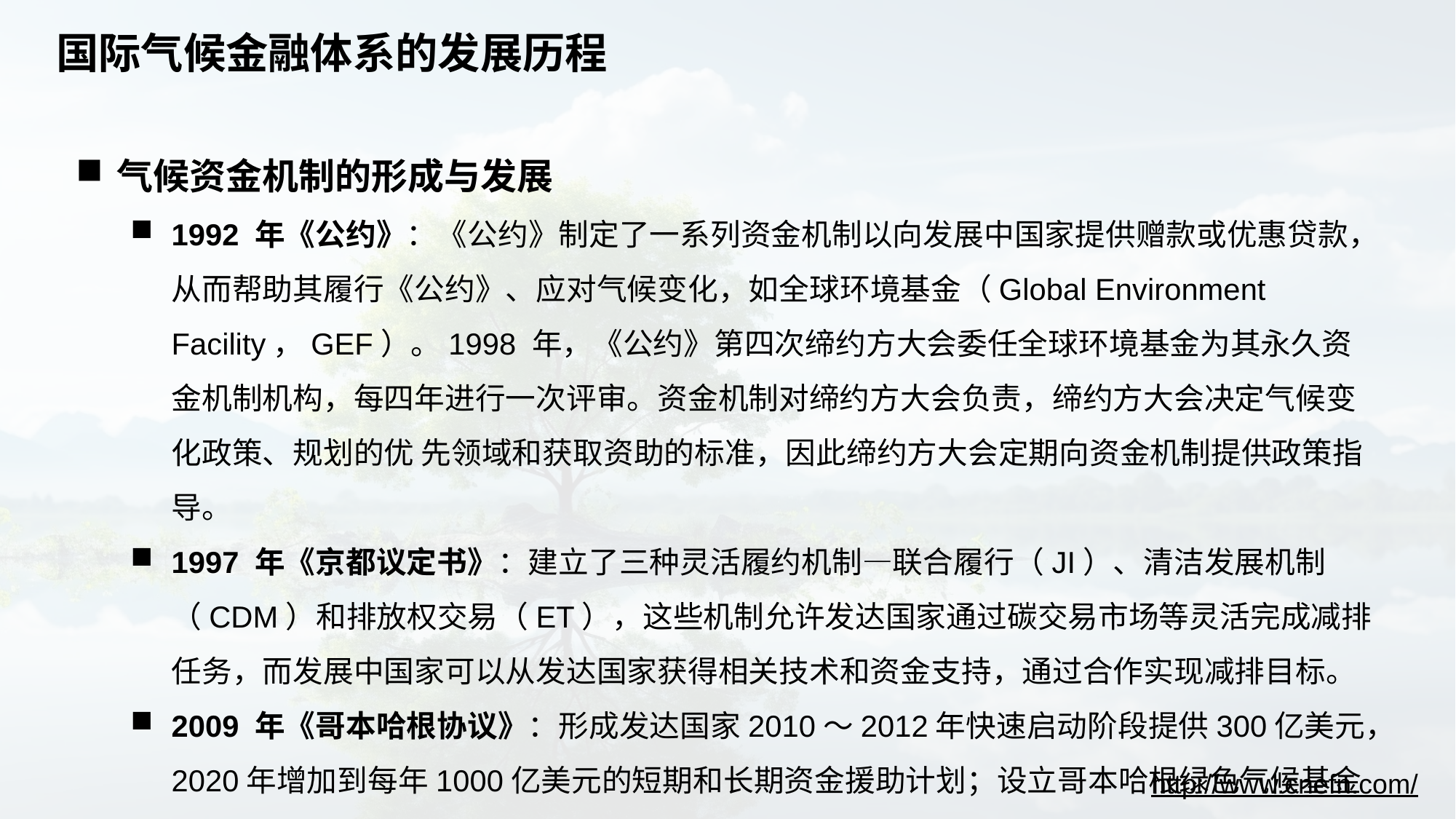

# 国际气候金融体系的发展历程
气候资金机制的形成与发展
1992 年《公约》：《公约》制定了一系列资金机制以向发展中国家提供赠款或优惠贷款，从而帮助其履行《公约》、应对气候变化，如全球环境基金（Global Environment Facility，GEF）。1998 年，《公约》第四次缔约方大会委任全球环境基金为其永久资金机制机构，每四年进行一次评审。资金机制对缔约方大会负责，缔约方大会决定气候变化政策、规划的优 先领域和获取资助的标准，因此缔约方大会定期向资金机制提供政策指导。
1997 年《京都议定书》：建立了三种灵活履约机制—联合履行（JI）、清洁发展机制（CDM）和排放权交易（ET），这些机制允许发达国家通过碳交易市场等灵活完成减排任务，而发展中国家可以从发达国家获得相关技术和资金支持，通过合作实现减排目标。
2009 年《哥本哈根协议》：形成发达国家2010～2012年快速启动阶段提供300亿美元，2020年增加到每年1000亿美元的短期和长期资金援助计划；设立哥本哈根绿色气候基金来支持“发展中国家与缓和行动相关的 各项目、计划、政策及其他活动”